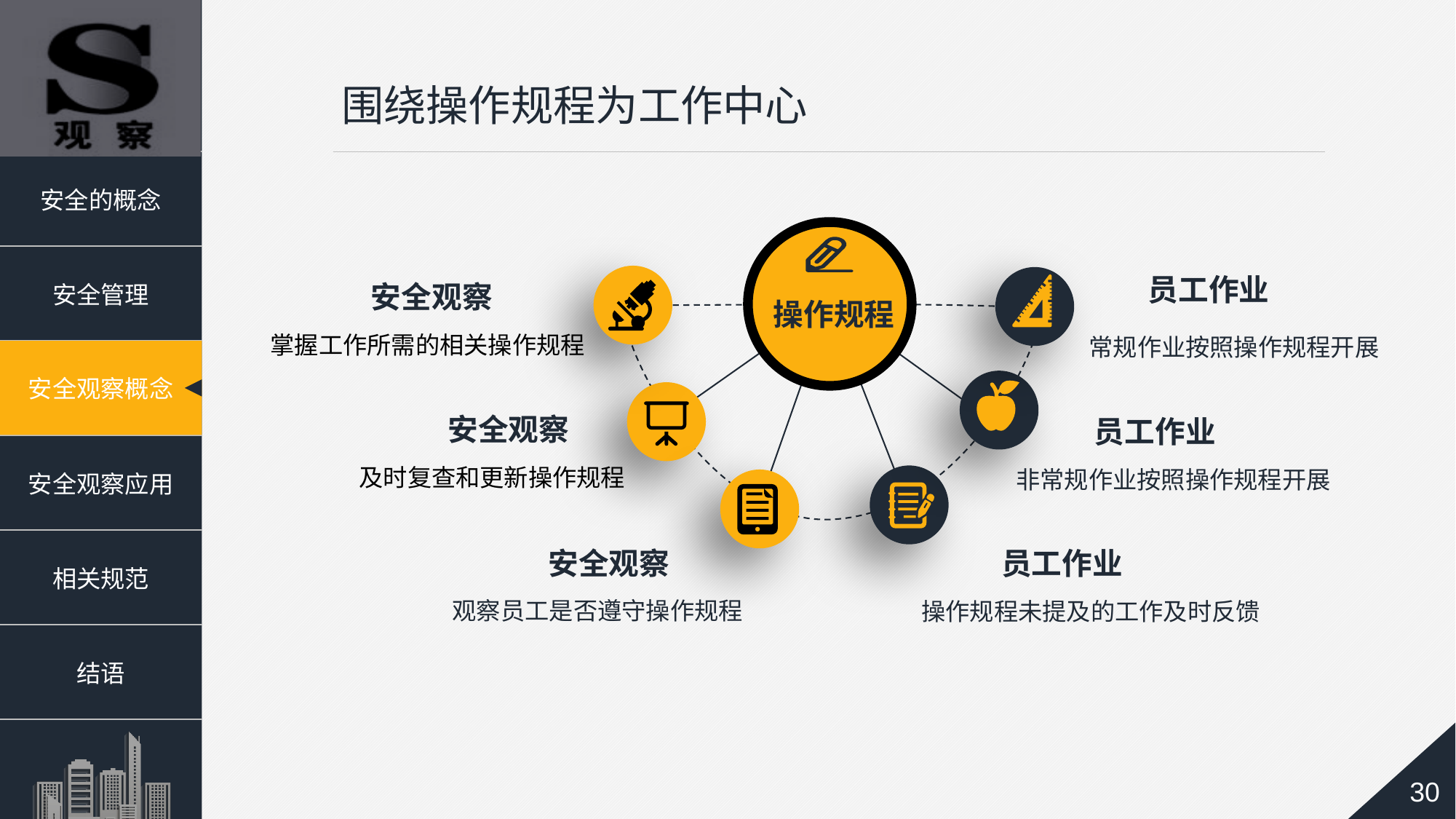

围绕操作规程为工作中心

员工作业

安全观察

操作规程

掌握工作所需的相关操作规程
常规作业按照操作规程开展

安全观察
员工作业
及时复查和更新操作规程
非常规作业按照操作规程开展

员工作业
安全观察
观察员工是否遵守操作规程
操作规程未提及的工作及时反馈